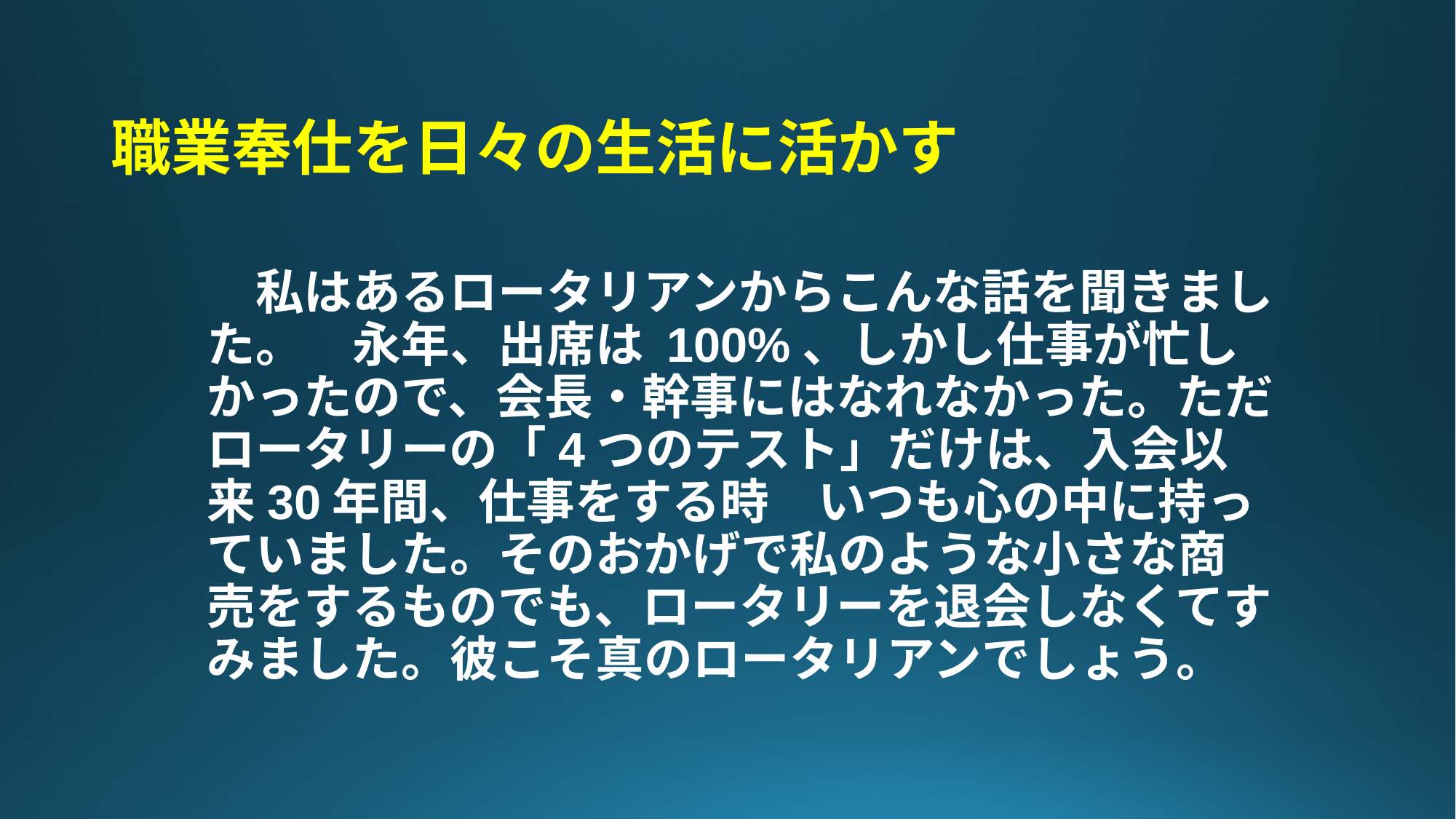

# 職業奉仕を日々の生活に活かす
　私はあるロータリアンからこんな話を聞きました。　永年、出席は 100%、しかし仕事が忙しかったので、会長・幹事にはなれなかった。ただロータリーの「4つのテスト」だけは、入会以来30年間、仕事をする時　いつも心の中に持っていました。そのおかげで私のような小さな商売をするものでも、ロータリーを退会しなくてすみました。彼こそ真のロータリアンでしょう。